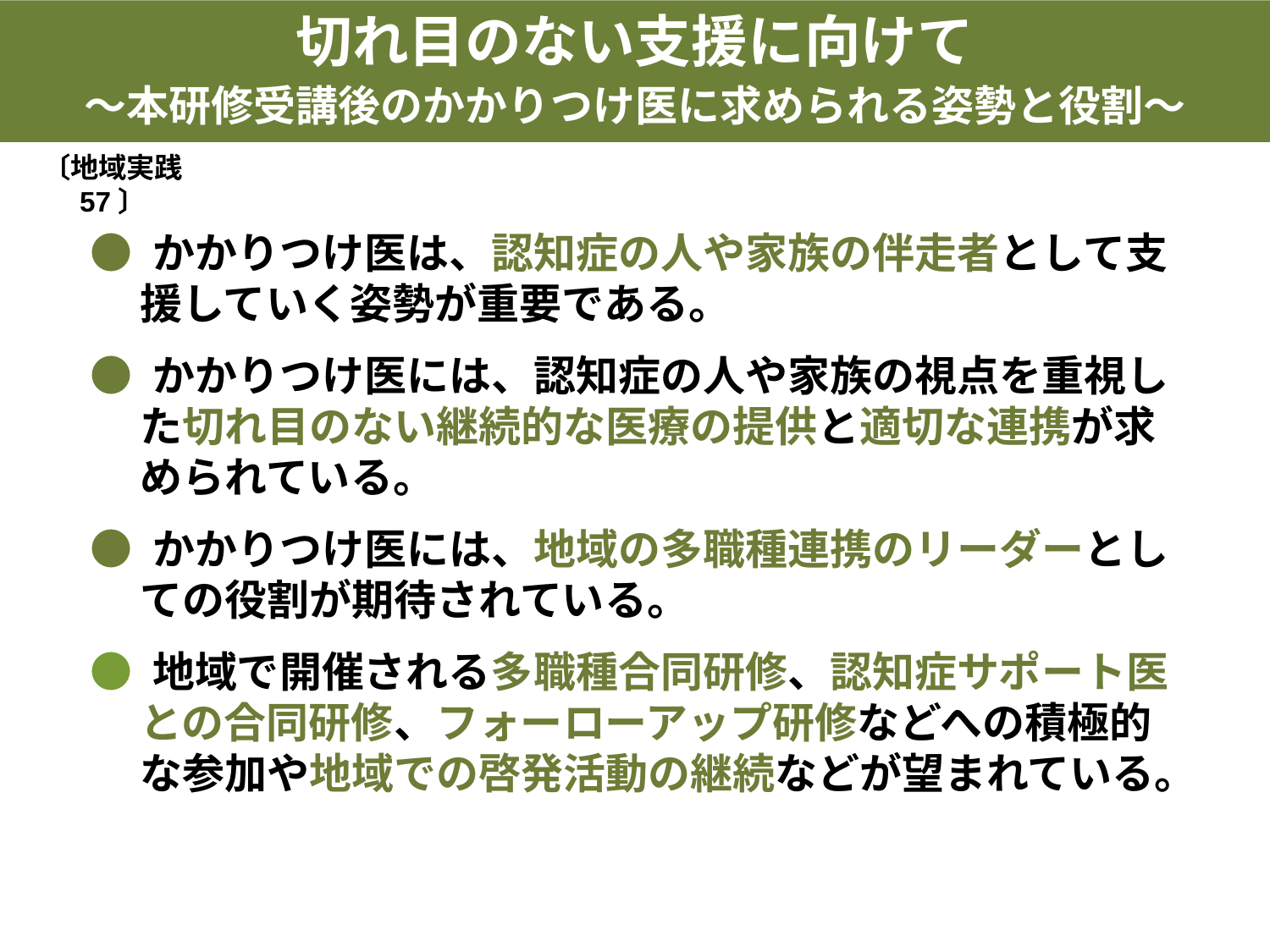

切れ目のない支援に向けて
～本研修受講後のかかりつけ医に求められる姿勢と役割～
〔地域実践 57〕
● かかりつけ医は、認知症の人や家族の伴走者として支援していく姿勢が重要である。
● かかりつけ医には、認知症の人や家族の視点を重視した切れ目のない継続的な医療の提供と適切な連携が求められている。
● かかりつけ医には、地域の多職種連携のリーダーとしての役割が期待されている。
● 地域で開催される多職種合同研修、認知症サポート医との合同研修、フォーローアップ研修などへの積極的な参加や地域での啓発活動の継続などが望まれている。